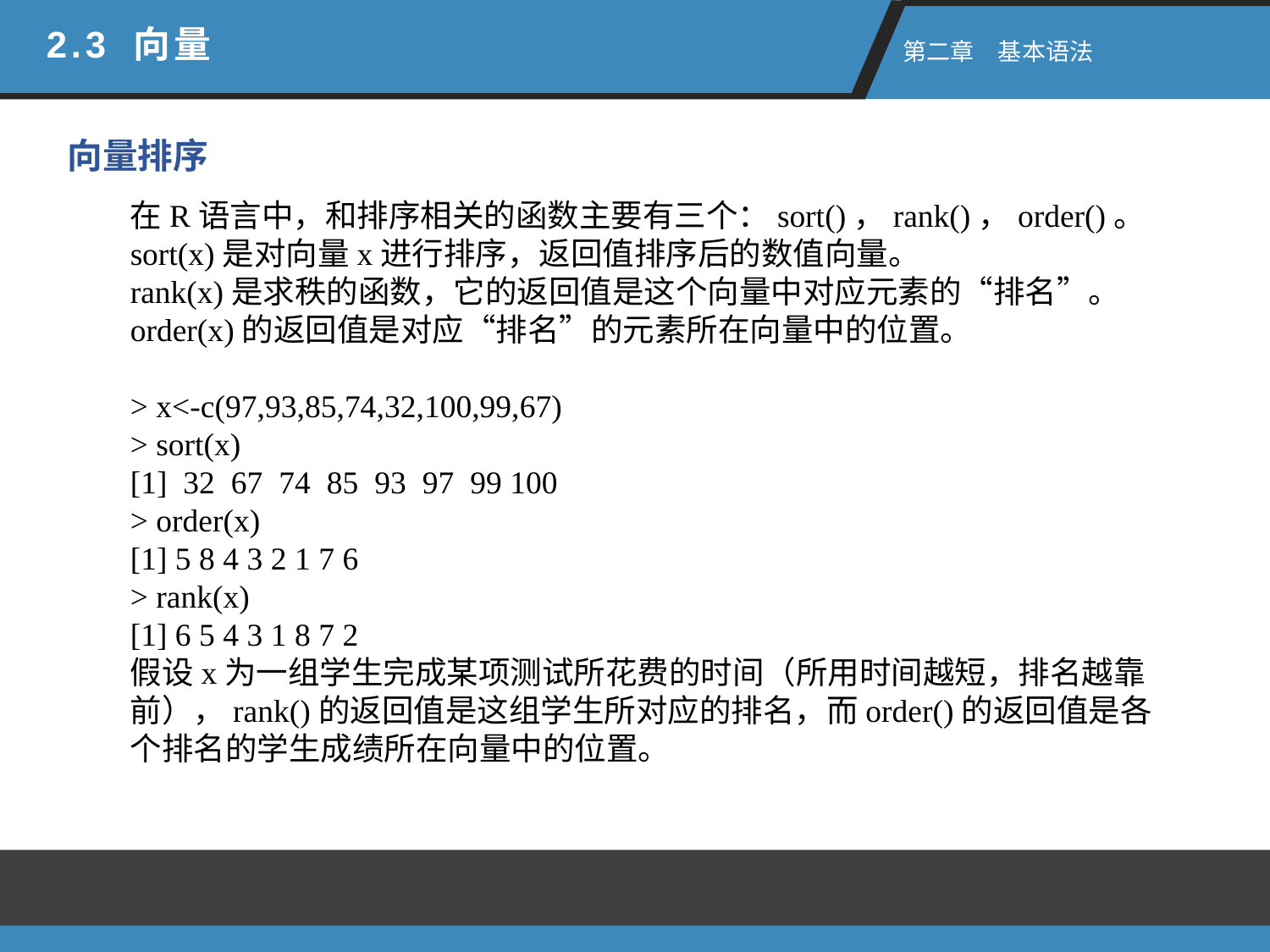

2.3 向量
  第二章　基本语法
向量排序
在R语言中，和排序相关的函数主要有三个：sort()，rank()，order()。 sort(x)是对向量x进行排序，返回值排序后的数值向量。
rank(x)是求秩的函数，它的返回值是这个向量中对应元素的“排名”。
order(x)的返回值是对应“排名”的元素所在向量中的位置。
> x<-c(97,93,85,74,32,100,99,67)> sort(x)[1]  32  67  74  85  93  97  99 100> order(x)[1] 5 8 4 3 2 1 7 6> rank(x)[1] 6 5 4 3 1 8 7 2假设x为一组学生完成某项测试所花费的时间（所用时间越短，排名越靠前），rank()的返回值是这组学生所对应的排名，而order()的返回值是各个排名的学生成绩所在向量中的位置。